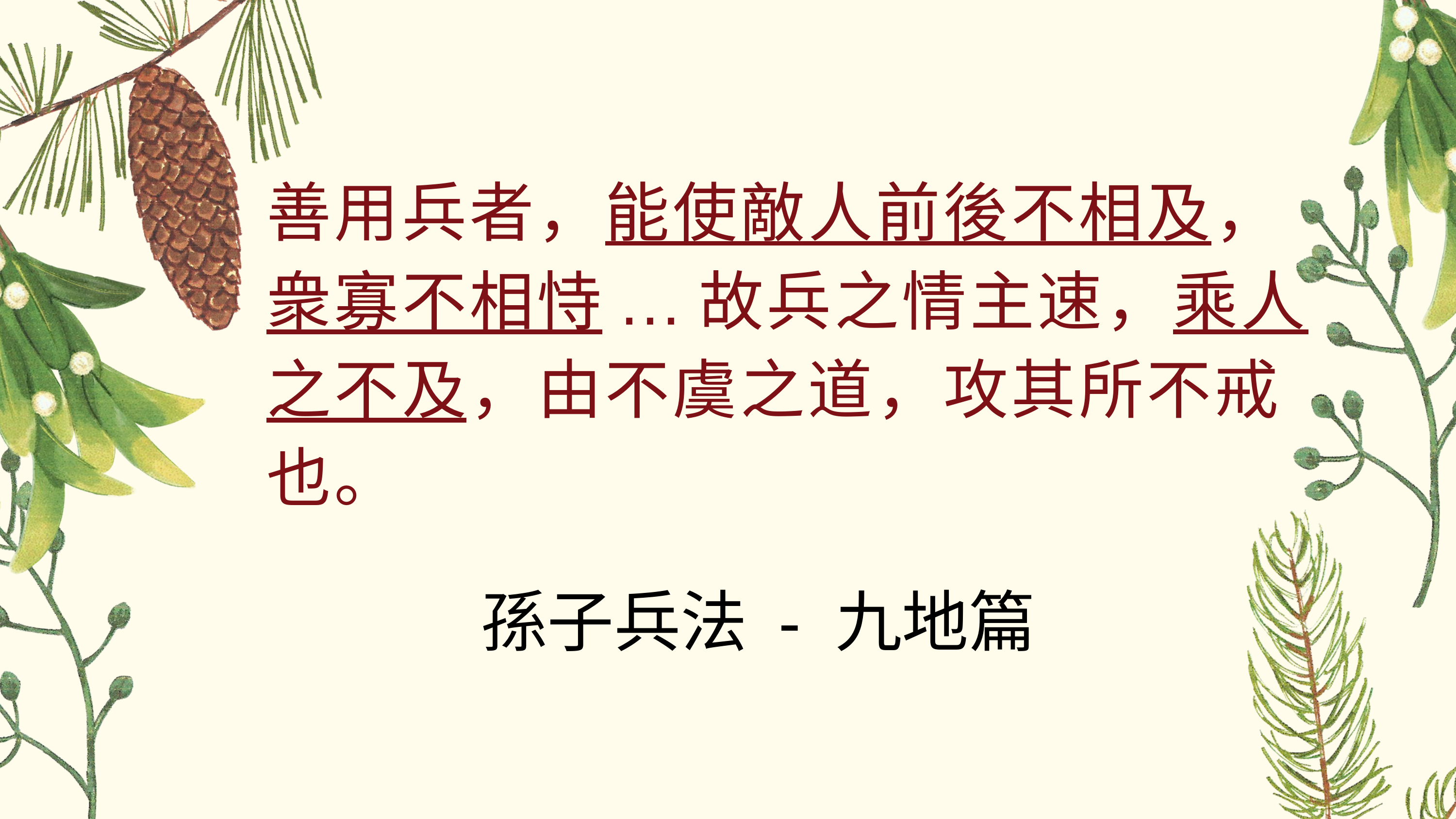

善用兵者，能使敵人前後不相及，衆寡不相恃...故兵之情主速，乘人之不及，由不虞之道，攻其所不戒也。

孫子兵法 - 九地篇